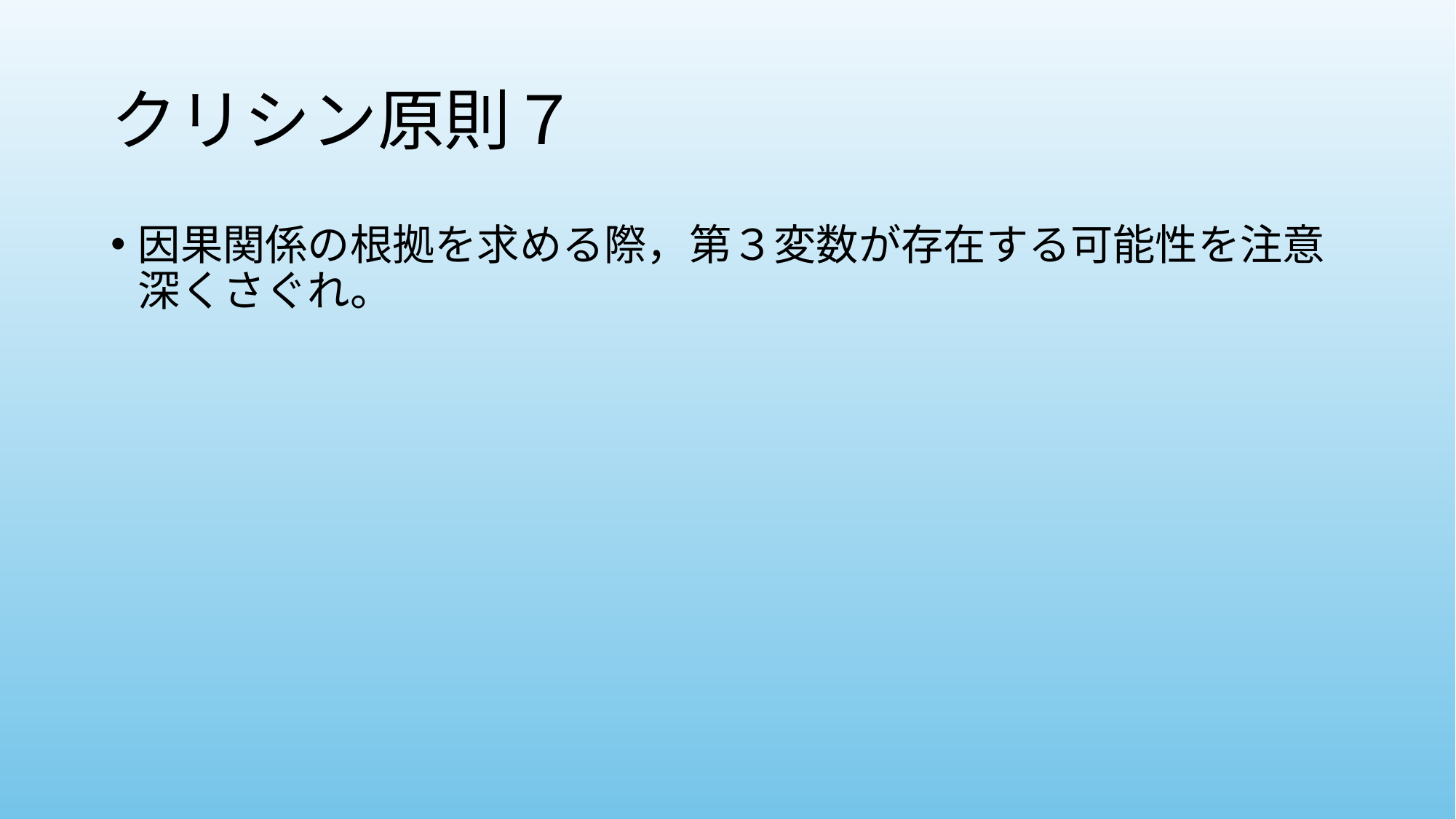

# クリシン原則７
因果関係の根拠を求める際，第３変数が存在する可能性を注意深くさぐれ。